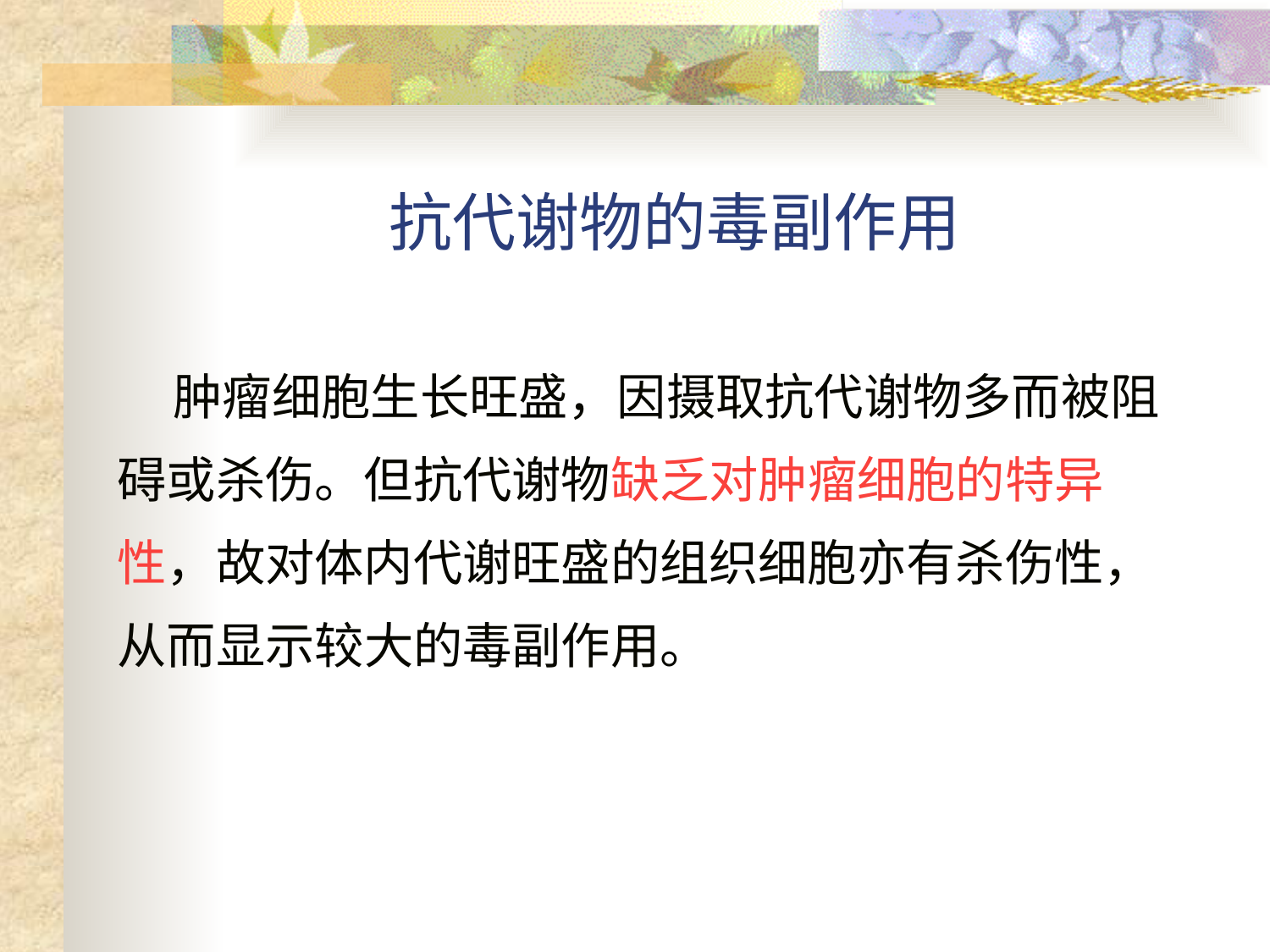

抗代谢物的毒副作用
    肿瘤细胞生长旺盛，因摄取抗代谢物多而被阻碍或杀伤。但抗代谢物缺乏对肿瘤细胞的特异性，故对体内代谢旺盛的组织细胞亦有杀伤性，从而显示较大的毒副作用。